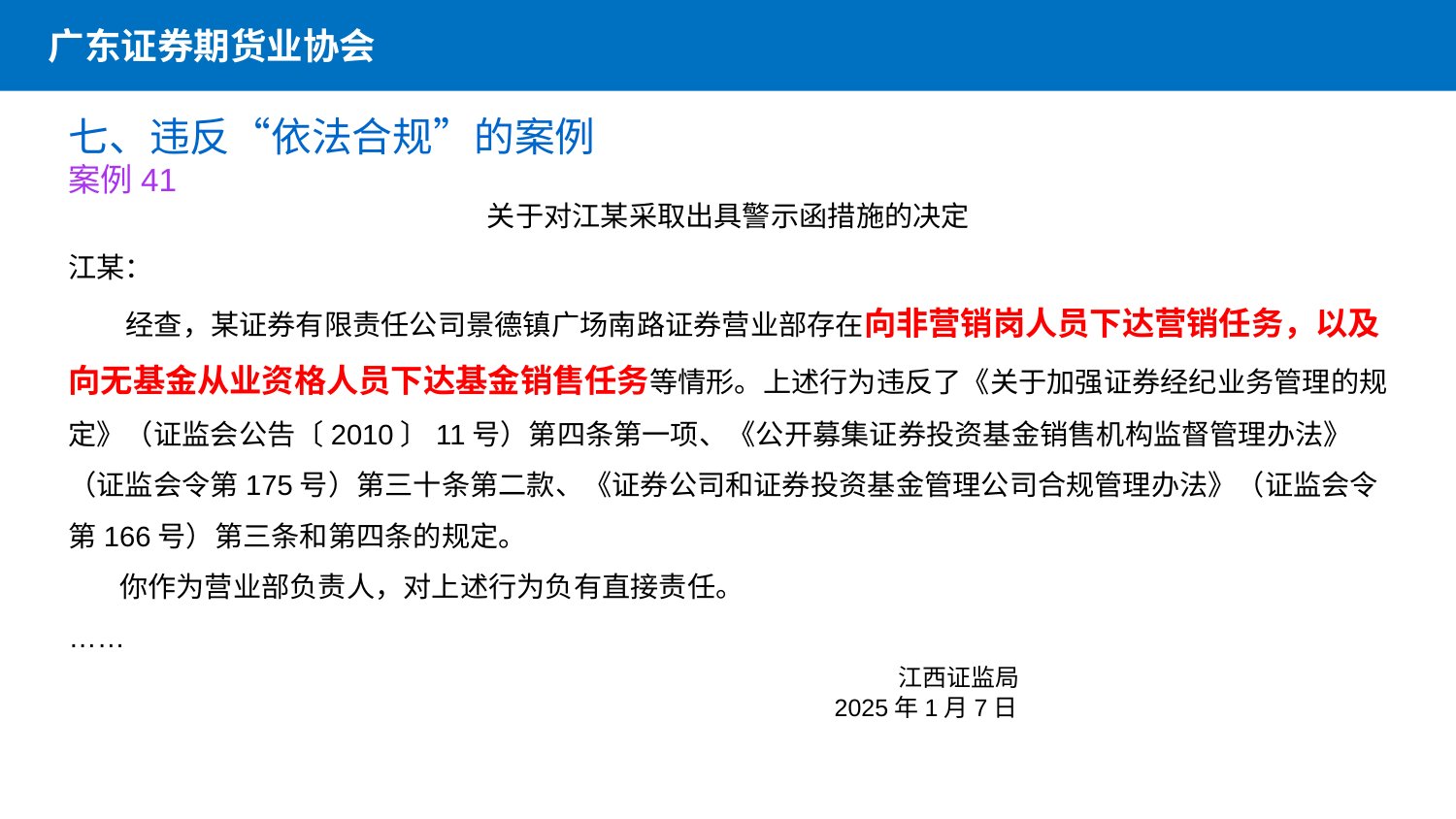

广东证券期货业协会
七、违反“依法合规”的案例
案例41
关于对江某采取出具警示函措施的决定
江某：
        经查，某证券有限责任公司景德镇广场南路证券营业部存在向非营销岗人员下达营销任务，以及向无基金从业资格人员下达基金销售任务等情形。上述行为违反了《关于加强证券经纪业务管理的规定》（证监会公告〔2010〕11号）第四条第一项、《公开募集证券投资基金销售机构监督管理办法》（证监会令第175号）第三十条第二款、《证券公司和证券投资基金管理公司合规管理办法》（证监会令第166号）第三条和第四条的规定。
       你作为营业部负责人，对上述行为负有直接责任。
……
                                                                                                   江西证监局
　　　　　　　                                                                                                            2025年1月7日